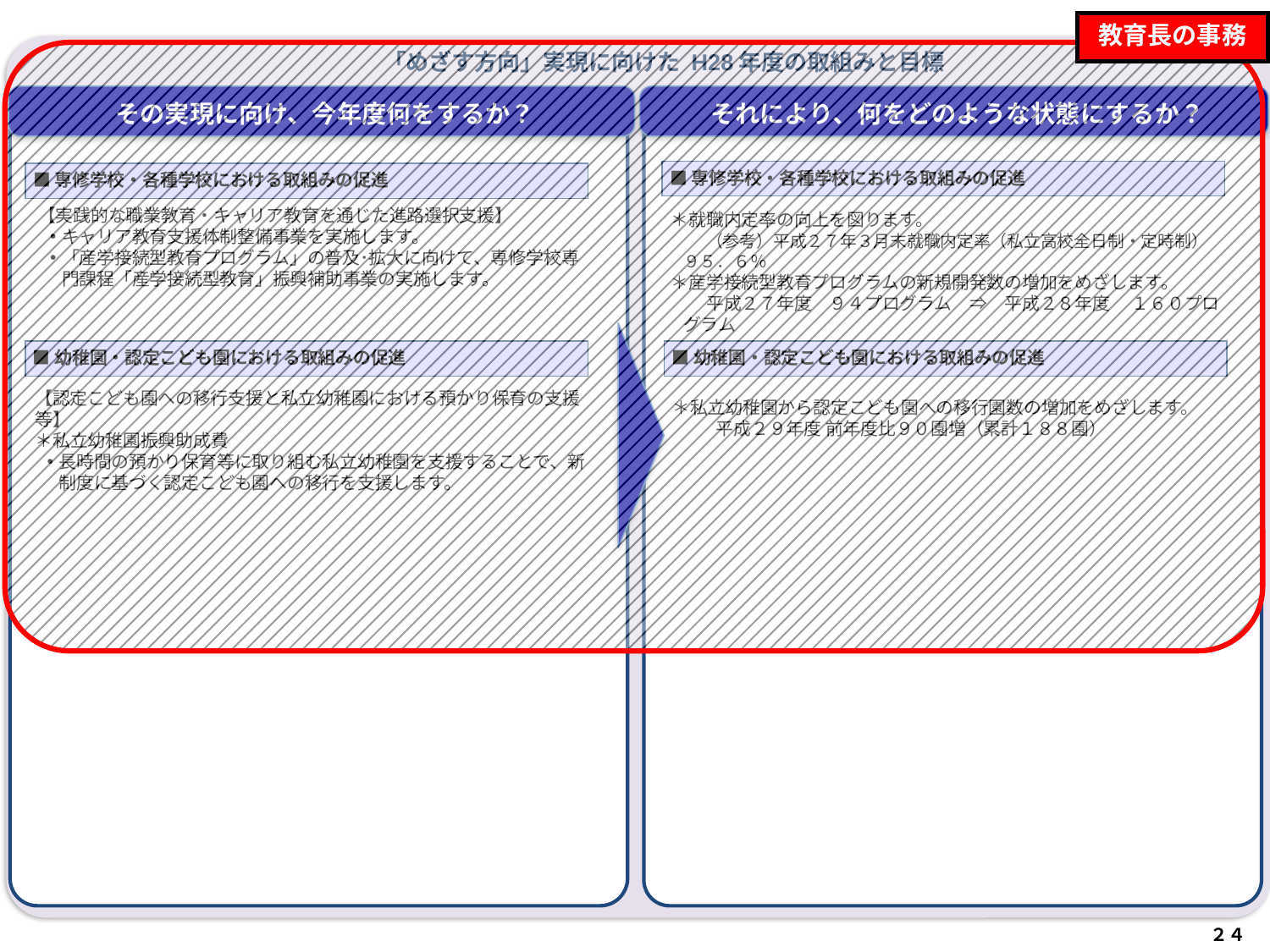

教育長の事務
　　 「めざす方向」実現に向けた H28年度の取組みと目標

それにより、何をどのような状態にするか？
その実現に向け、今年度何をするか？

■専修学校・各種学校における取組みの促進
■専修学校・各種学校における取組みの促進
【実践的な職業教育・キャリア教育を通じた進路選択支援】
キャリア教育支援体制整備事業を実施します。
「産学接続型教育プログラム」の普及･拡大に向けて、専修学校専門課程「産学接続型教育」振興補助事業の実施します。
＊就職内定率の向上を図ります。
　　（参考）平成２７年３月末就職内定率（私立高校全日制・定時制）９５．６％
＊産学接続型教育プログラムの新規開発数の増加をめざします。
　　平成２７年度　９４プログラム　⇒　平成２８年度　 １６０プログラム
■幼稚園・認定こども園における取組みの促進
■幼稚園・認定こども園における取組みの促進
【認定こども園への移行支援と私立幼稚園における預かり保育の支援等】
＊私立幼稚園振興助成費
長時間の預かり保育等に取り組む私立幼稚園を支援することで、新制度に基づく認定こども園への移行を支援します。

＊私立幼稚園から認定こども園への移行園数の増加をめざします。
 　　平成２９年度 前年度比９０園増（累計１８８園）

２４